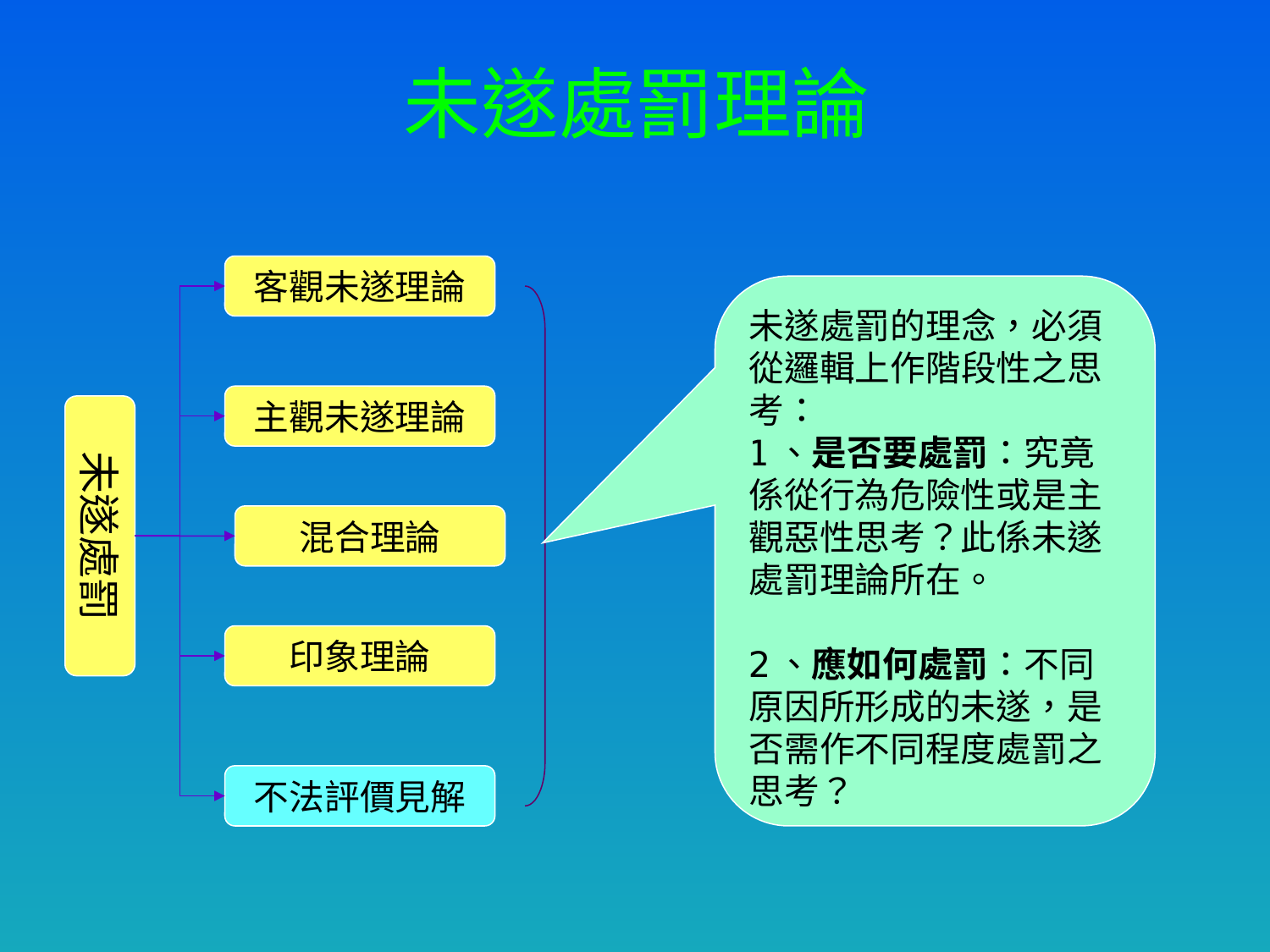

# 未遂處罰理論
客觀未遂理論
未遂處罰的理念，必須從邏輯上作階段性之思考：
1、是否要處罰：究竟係從行為危險性或是主觀惡性思考？此係未遂處罰理論所在。

2、應如何處罰：不同原因所形成的未遂，是否需作不同程度處罰之思考？

主觀未遂理論
未遂處罰
混合理論
印象理論
不法評價見解